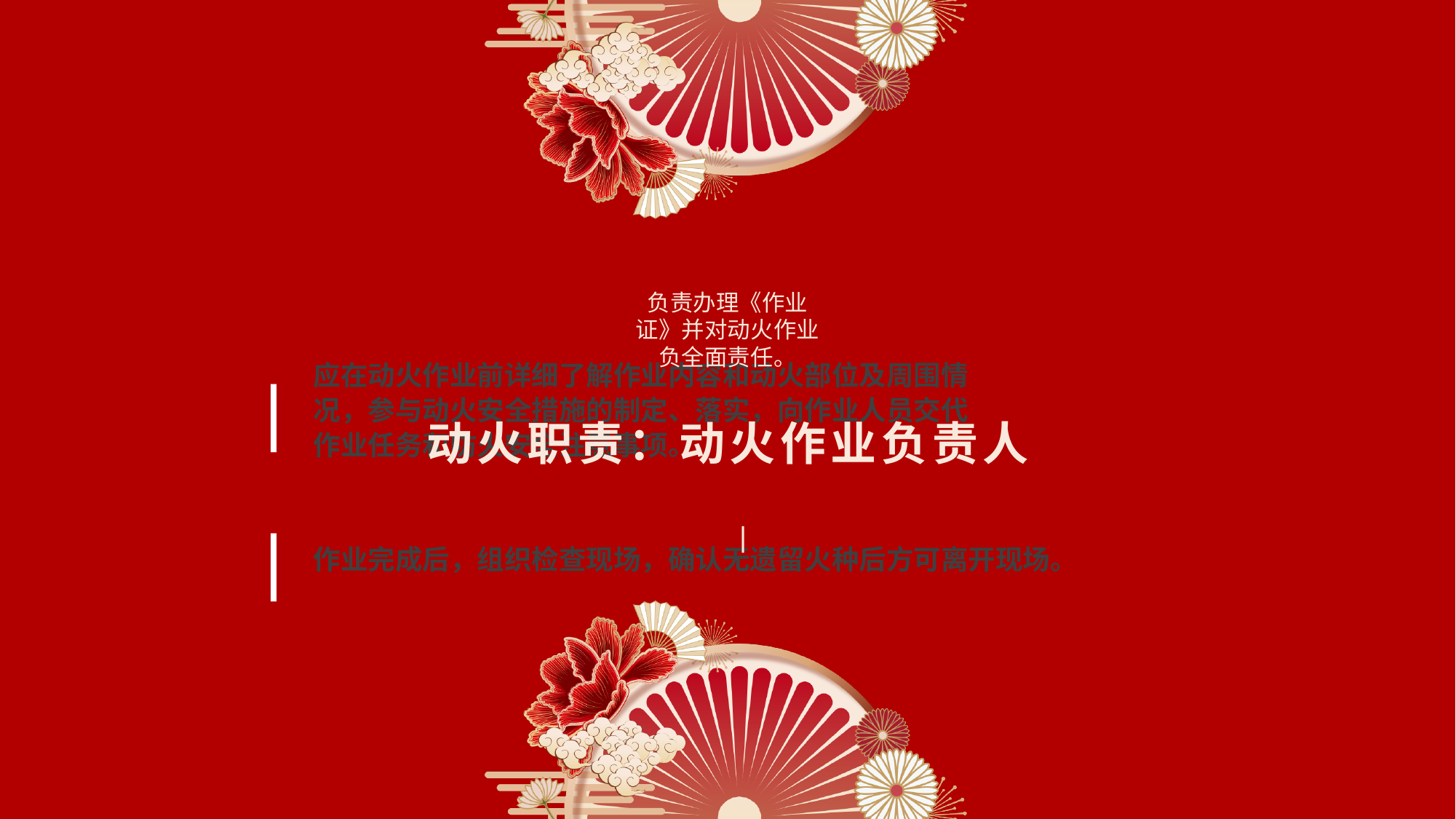

负责办理《作业证》并对动火作业负全面责任。
应在动火作业前详细了解作业内容和动火部位及周围情况，参与动火安全措施的制定、落实，向作业人员交代作业任务和防火安全注意事项。
|
动火职责：动火作业负责人
作业完成后，组织检查现场，确认无遗留火种后方可离开现场。
|
|